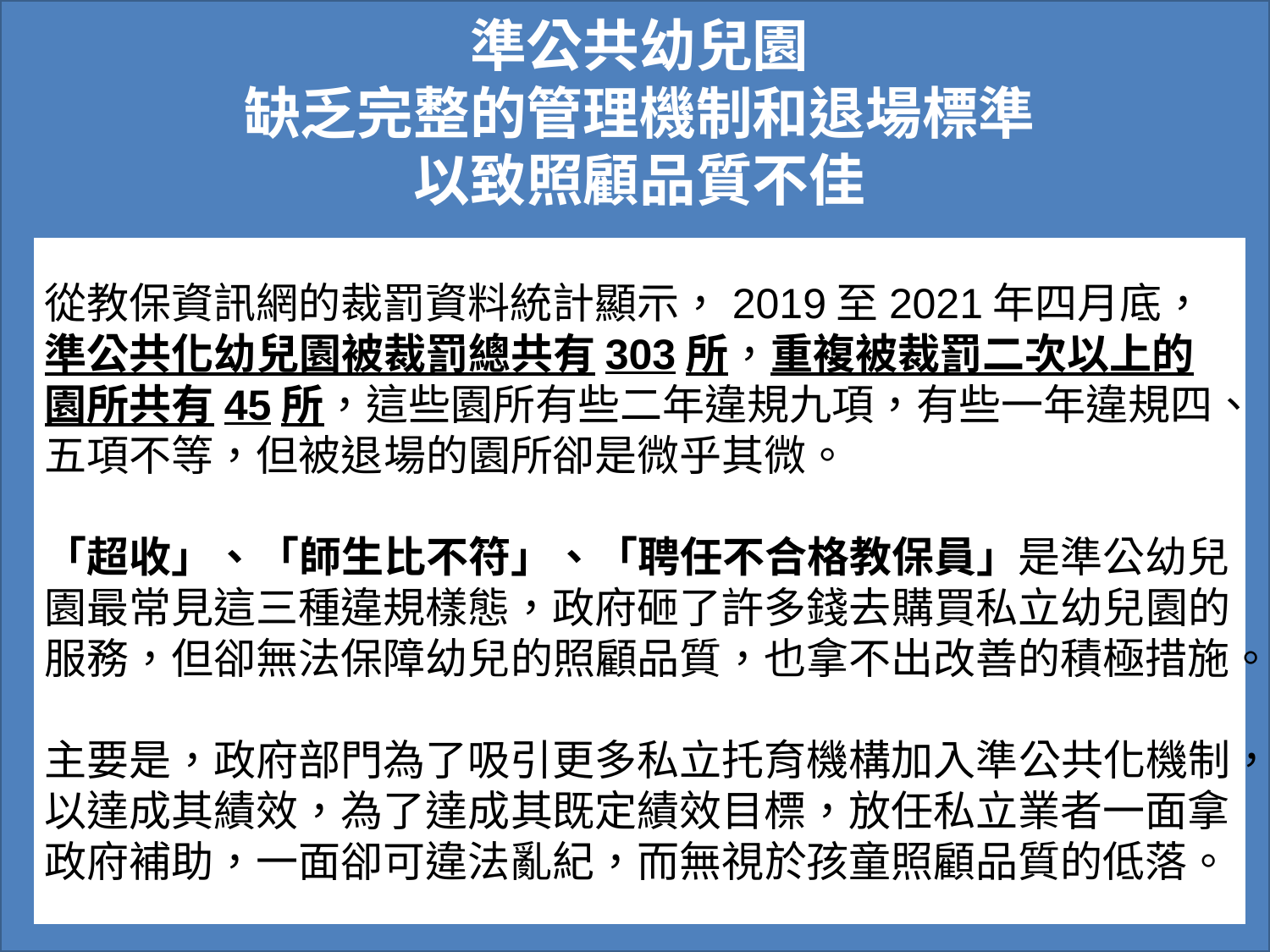

# 準公共幼兒園 缺乏完整的管理機制和退場標準 以致照顧品質不佳

從教保資訊網的裁罰資料統計顯示，2019至2021年四月底，準公共化幼兒園被裁罰總共有303所，重複被裁罰二次以上的園所共有45所，這些園所有些二年違規九項，有些一年違規四、五項不等，但被退場的園所卻是微乎其微。

「超收」、「師生比不符」、「聘任不合格教保員」是準公幼兒園最常見這三種違規樣態，政府砸了許多錢去購買私立幼兒園的服務，但卻無法保障幼兒的照顧品質，也拿不出改善的積極措施。

主要是，政府部門為了吸引更多私立托育機構加入準公共化機制，以達成其績效，為了達成其既定績效目標，放任私立業者一面拿政府補助，一面卻可違法亂紀，而無視於孩童照顧品質的低落。